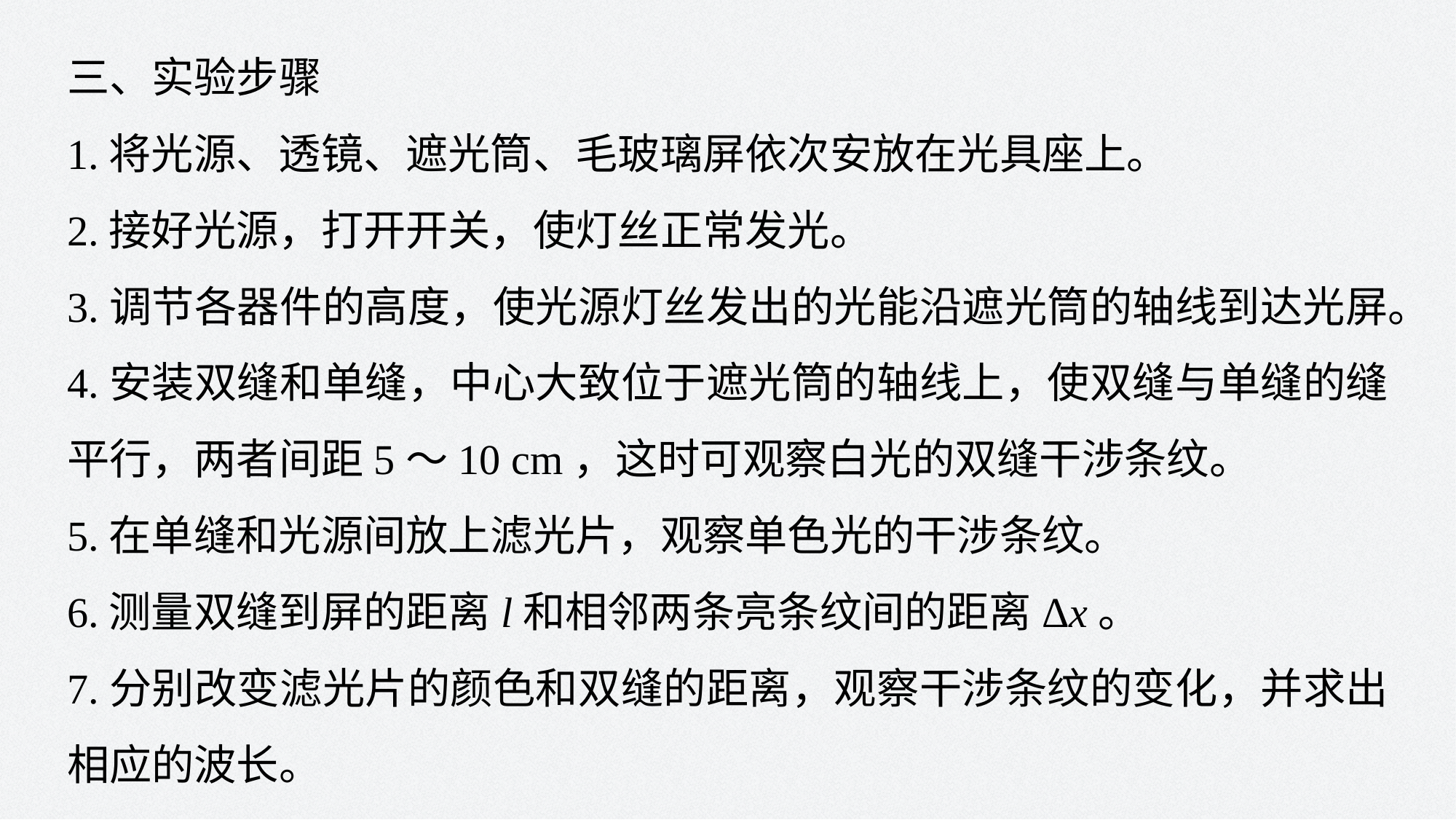

三、实验步骤
1.将光源、透镜、遮光筒、毛玻璃屏依次安放在光具座上。
2.接好光源，打开开关，使灯丝正常发光。
3.调节各器件的高度，使光源灯丝发出的光能沿遮光筒的轴线到达光屏。
4.安装双缝和单缝，中心大致位于遮光筒的轴线上，使双缝与单缝的缝平行，两者间距5～10 cm，这时可观察白光的双缝干涉条纹。
5.在单缝和光源间放上滤光片，观察单色光的干涉条纹。
6.测量双缝到屏的距离l和相邻两条亮条纹间的距离Δx。
7.分别改变滤光片的颜色和双缝的距离，观察干涉条纹的变化，并求出相应的波长。